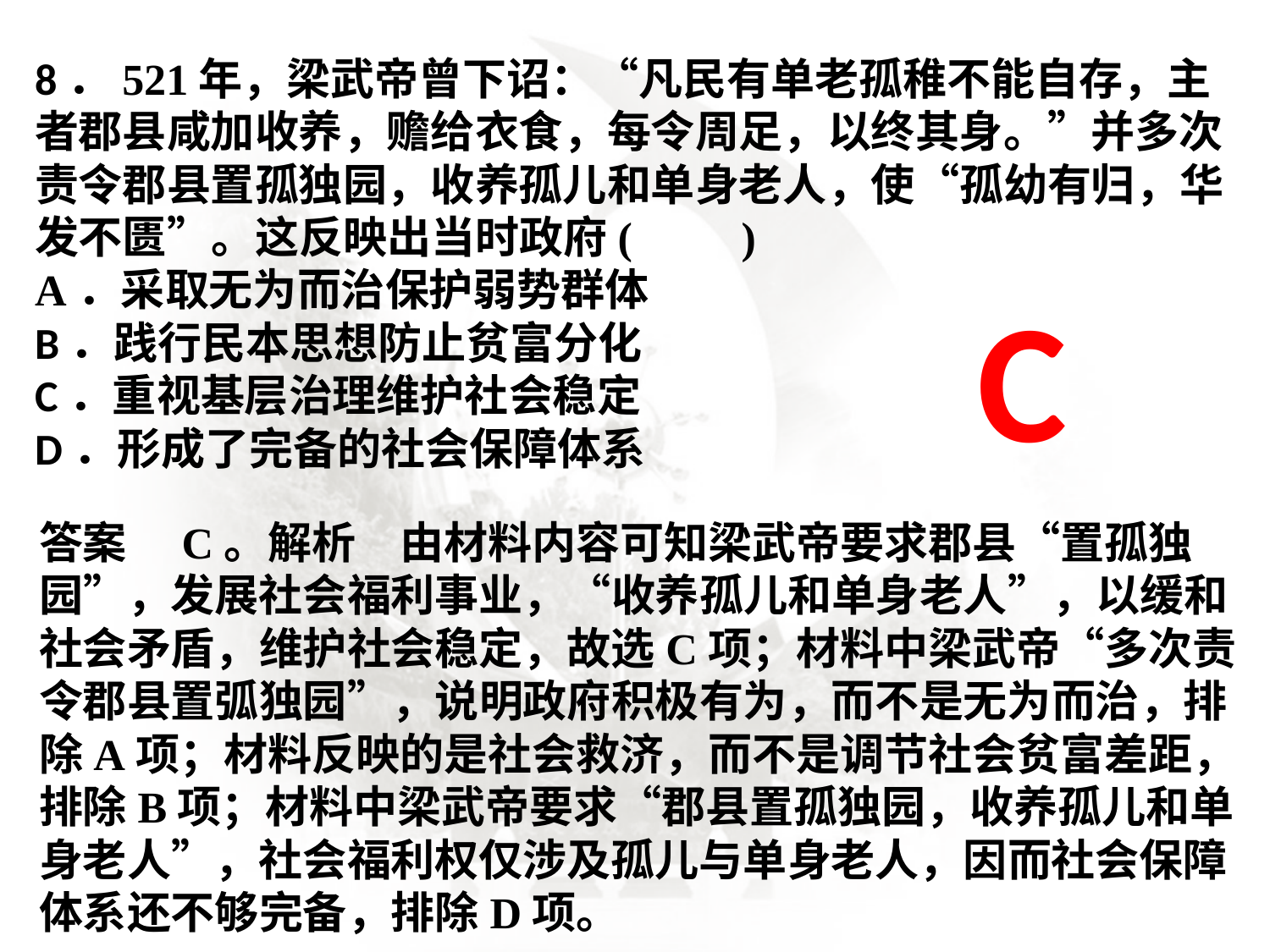

8．521年，梁武帝曾下诏：“凡民有单老孤稚不能自存，主者郡县咸加收养，赡给衣食，每令周足，以终其身。”并多次责令郡县置孤独园，收养孤儿和单身老人，使“孤幼有归，华发不匮”。这反映出当时政府(　　)A．采取无为而治保护弱势群体B．践行民本思想防止贫富分化C．重视基层治理维护社会稳定D．形成了完备的社会保障体系
C
答案　C。解析　由材料内容可知梁武帝要求郡县“置孤独园”，发展社会福利事业，“收养孤儿和单身老人”，以缓和社会矛盾，维护社会稳定，故选C项；材料中梁武帝“多次责令郡县置弧独园”，说明政府积极有为，而不是无为而治，排除A项；材料反映的是社会救济，而不是调节社会贫富差距，排除B项；材料中梁武帝要求“郡县置孤独园，收养孤儿和单身老人”，社会福利权仅涉及孤儿与单身老人，因而社会保障体系还不够完备，排除D项。